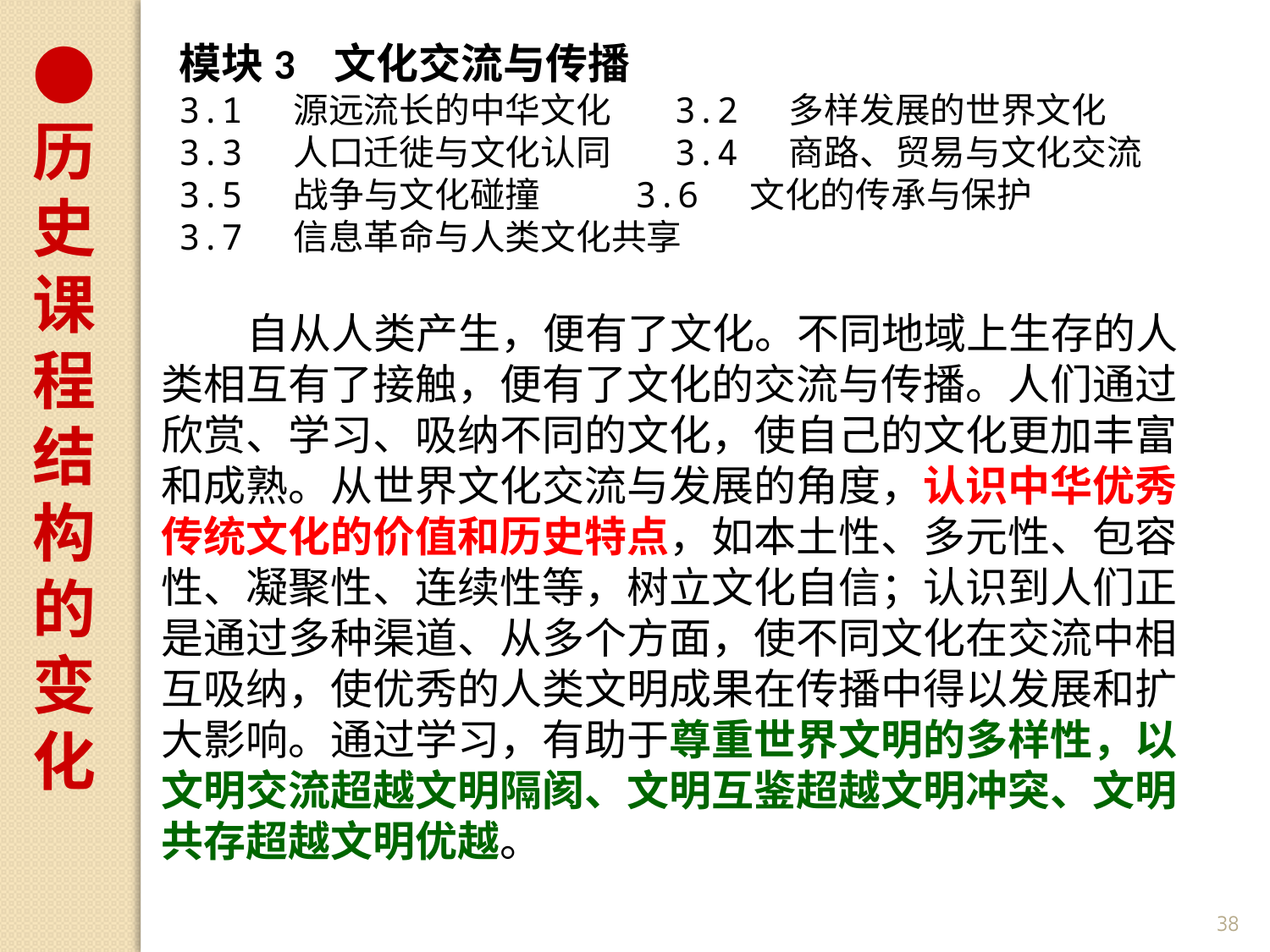

●历史课程结构的变化
模块3   文化交流与传播
3.1  源远流长的中华文化       3.2  多样发展的世界文化
3.3  人口迁徙与文化认同       3.4  商路、贸易与文化交流
3.5  战争与文化碰撞           3.6  文化的传承与保护
3.7  信息革命与人类文化共享
    自从人类产生，便有了文化。不同地域上生存的人类相互有了接触，便有了文化的交流与传播。人们通过欣赏、学习、吸纳不同的文化，使自己的文化更加丰富和成熟。从世界文化交流与发展的角度，认识中华优秀传统文化的价值和历史特点，如本土性、多元性、包容性、凝聚性、连续性等，树立文化自信；认识到人们正是通过多种渠道、从多个方面，使不同文化在交流中相互吸纳，使优秀的人类文明成果在传播中得以发展和扩大影响。通过学习，有助于尊重世界文明的多样性，以文明交流超越文明隔阂、文明互鉴超越文明冲突、文明共存超越文明优越。
38